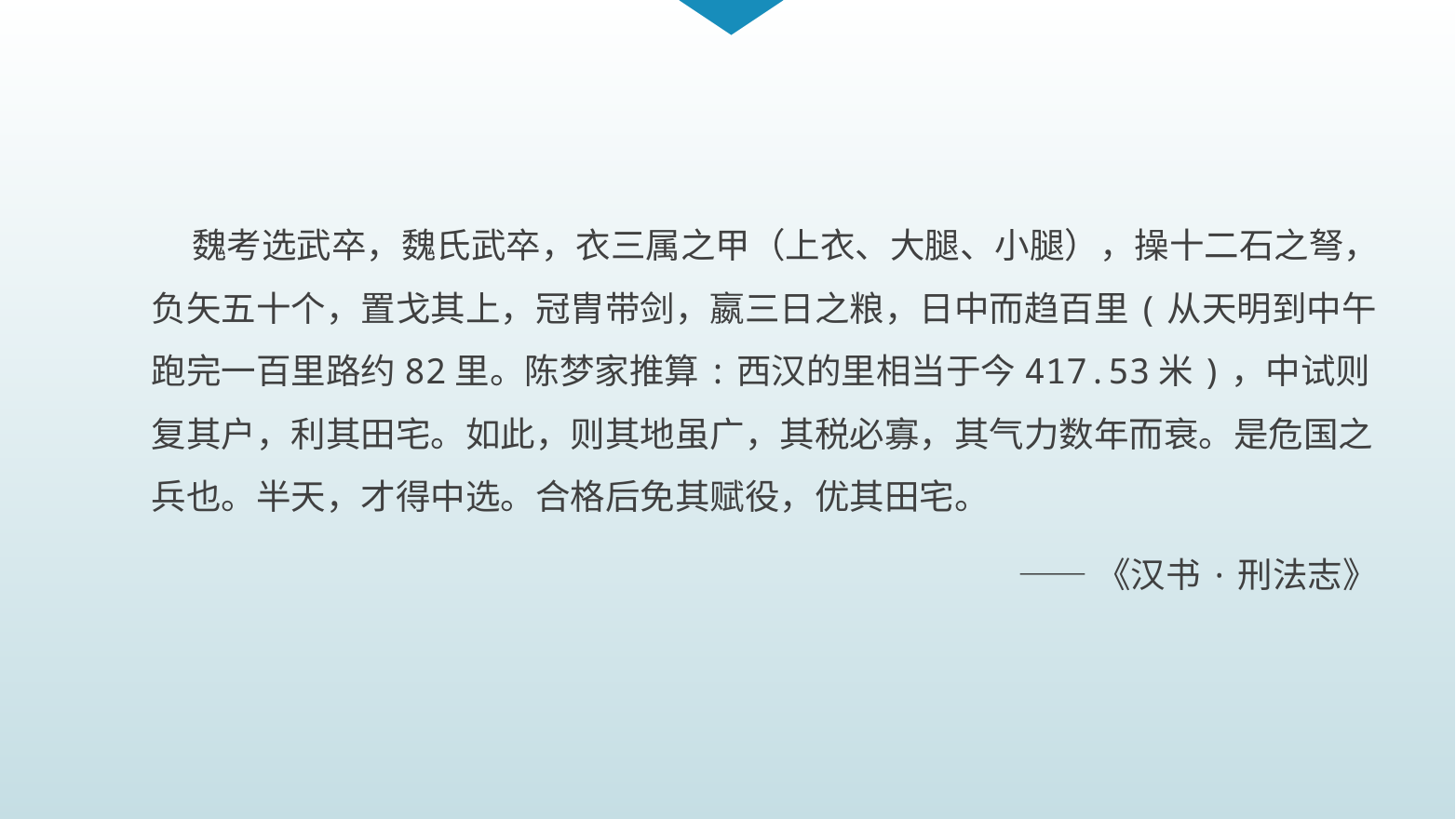

魏考选武卒，魏氏武卒，衣三属之甲（上衣、大腿、小腿），操十二石之弩，负矢五十个，置戈其上，冠胄带剑，嬴三日之粮，日中而趋百里(从天明到中午跑完一百里路约82里。陈梦家推算:西汉的里相当于今417.53米)，中试则复其户，利其田宅。如此，则其地虽广，其税必寡，其气力数年而衰。是危国之兵也。半天，才得中选。合格后免其赋役，优其田宅。
——《汉书·刑法志》